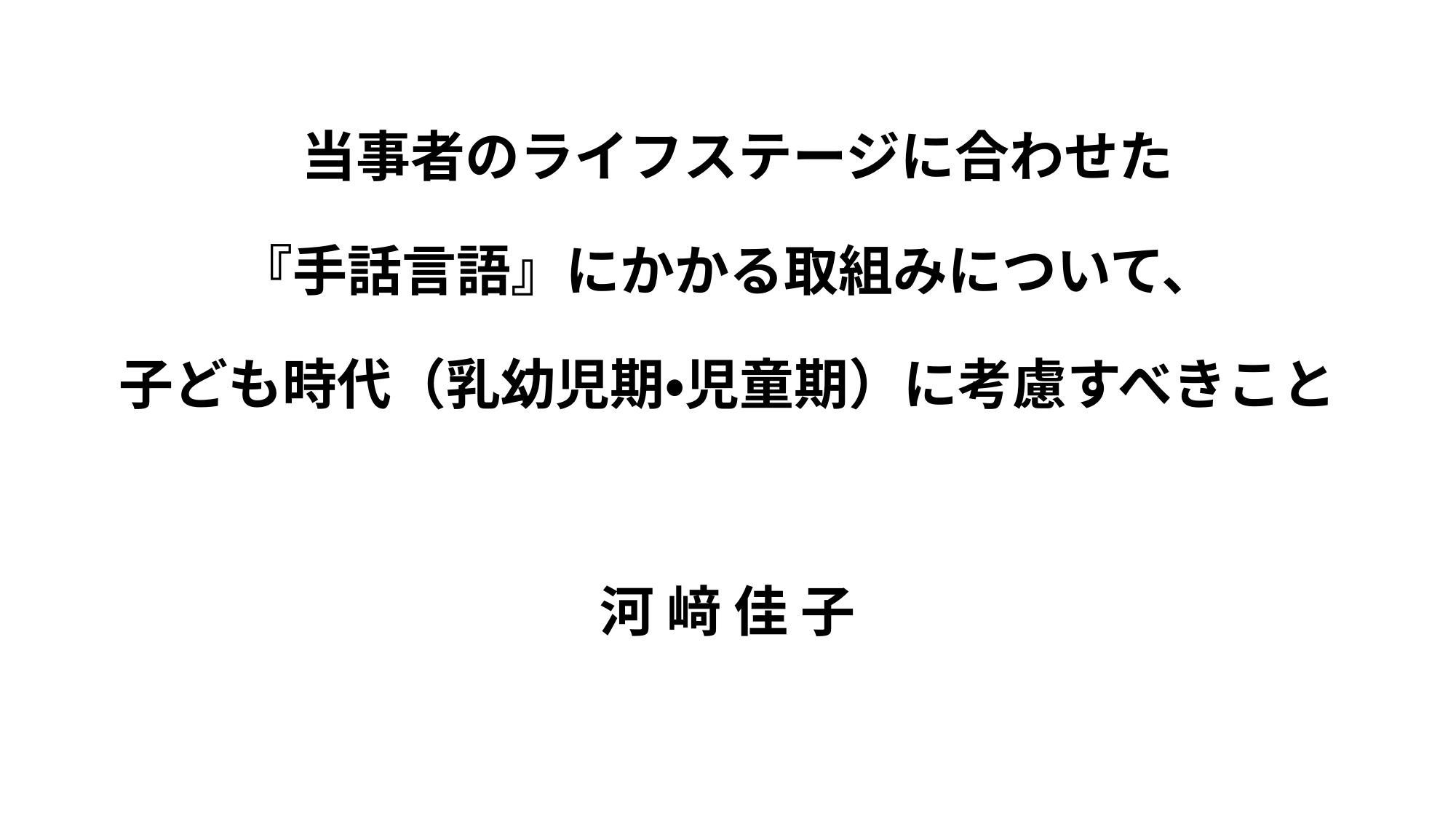

#
 当事者のライフステージに合わせた
『手話言語』にかかる取組みについて、
子ども時代（乳幼児期・児童期）に考慮すべきこと

河 﨑 佳 子